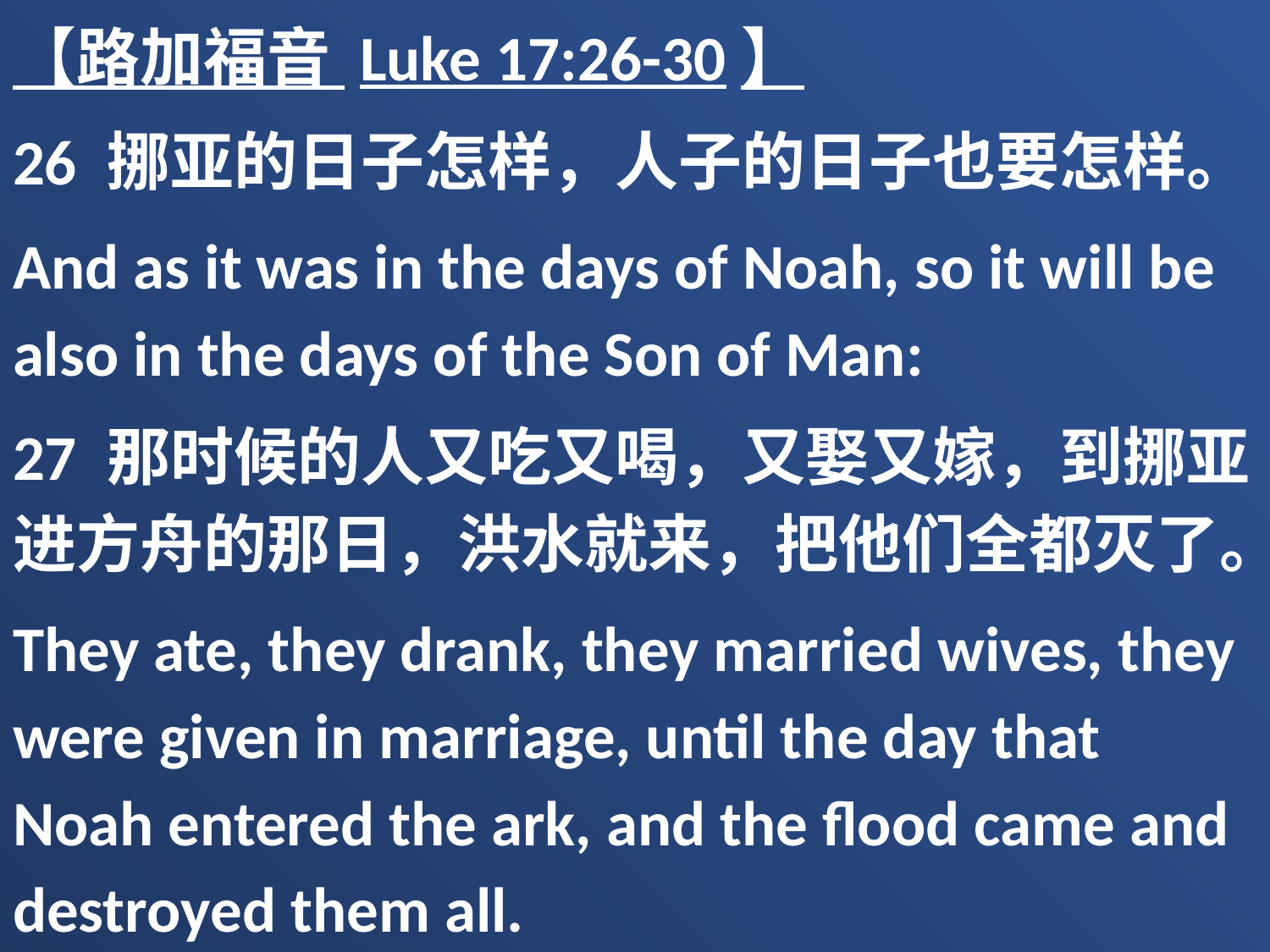

【路加福音 Luke 17:26-30】
26 挪亚的日子怎样，人子的日子也要怎样。
And as it was in the days of Noah, so it will be also in the days of the Son of Man:
27 那时候的人又吃又喝，又娶又嫁，到挪亚进方舟的那日，洪水就来，把他们全都灭了。
They ate, they drank, they married wives, they were given in marriage, until the day that Noah entered the ark, and the flood came and destroyed them all.